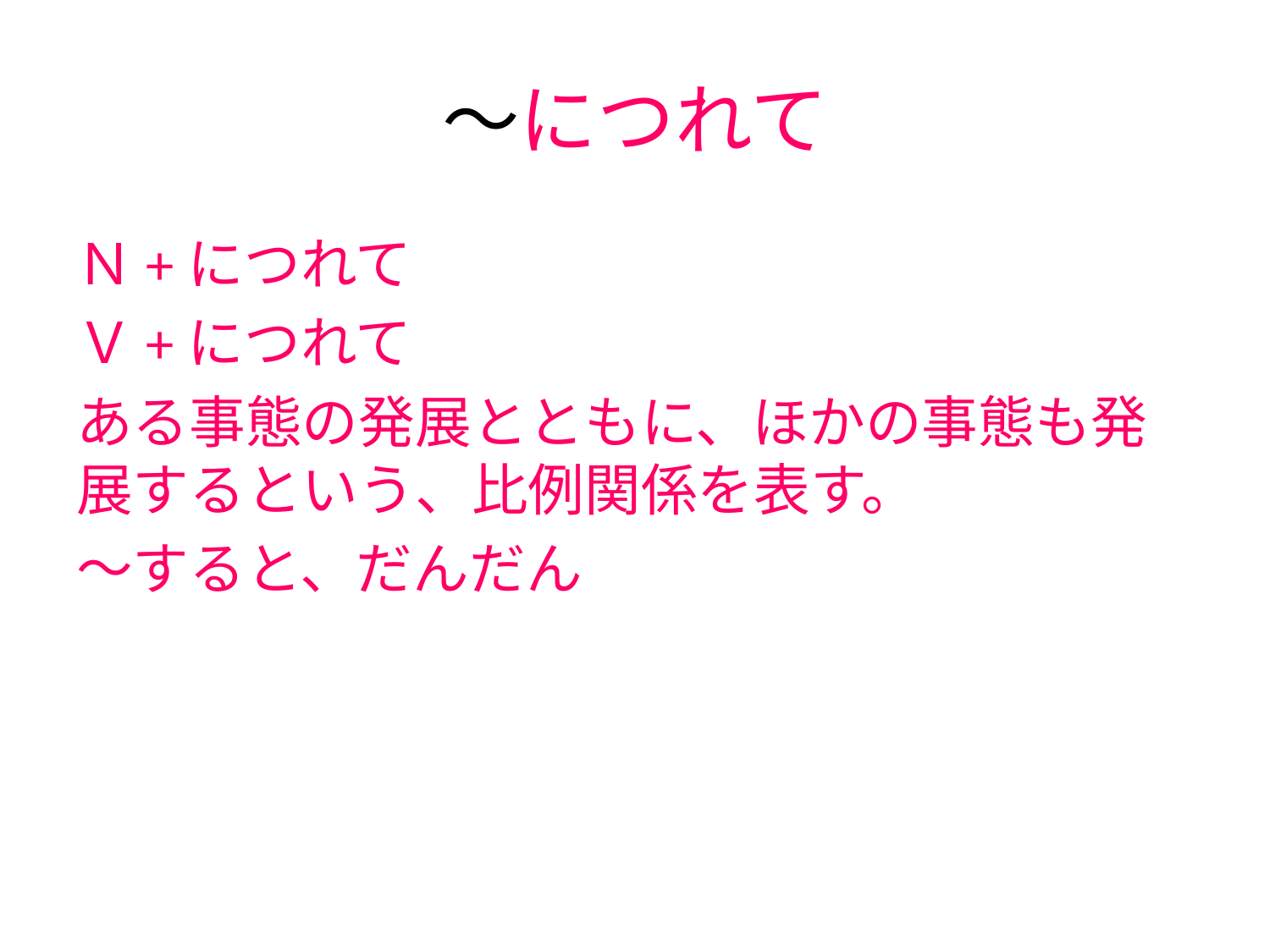

# ～につれて
Ｎ+につれて
Ｖ+につれて
ある事態の発展とともに、ほかの事態も発展するという、比例関係を表す。
～すると、だんだん